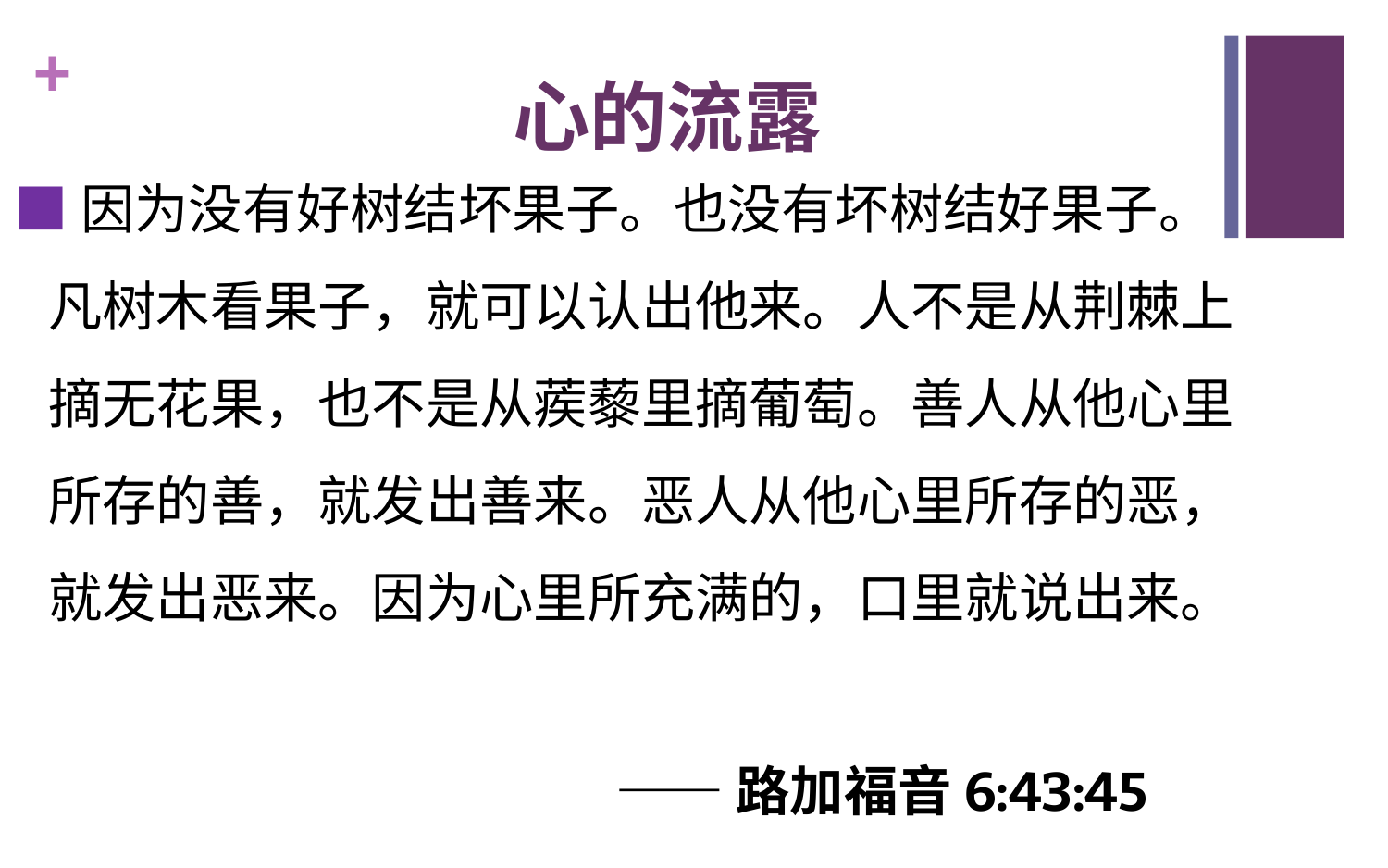

# 心的流露
■因为没有好树结坏果子。也没有坏树结好果子。凡树木看果子，就可以认出他来。人不是从荆棘上摘无花果，也不是从蒺藜里摘葡萄。善人从他心里所存的善，就发出善来。恶人从他心里所存的恶，就发出恶来。因为心里所充满的，口里就说出来。
                                                  ——路加福音6:43:45